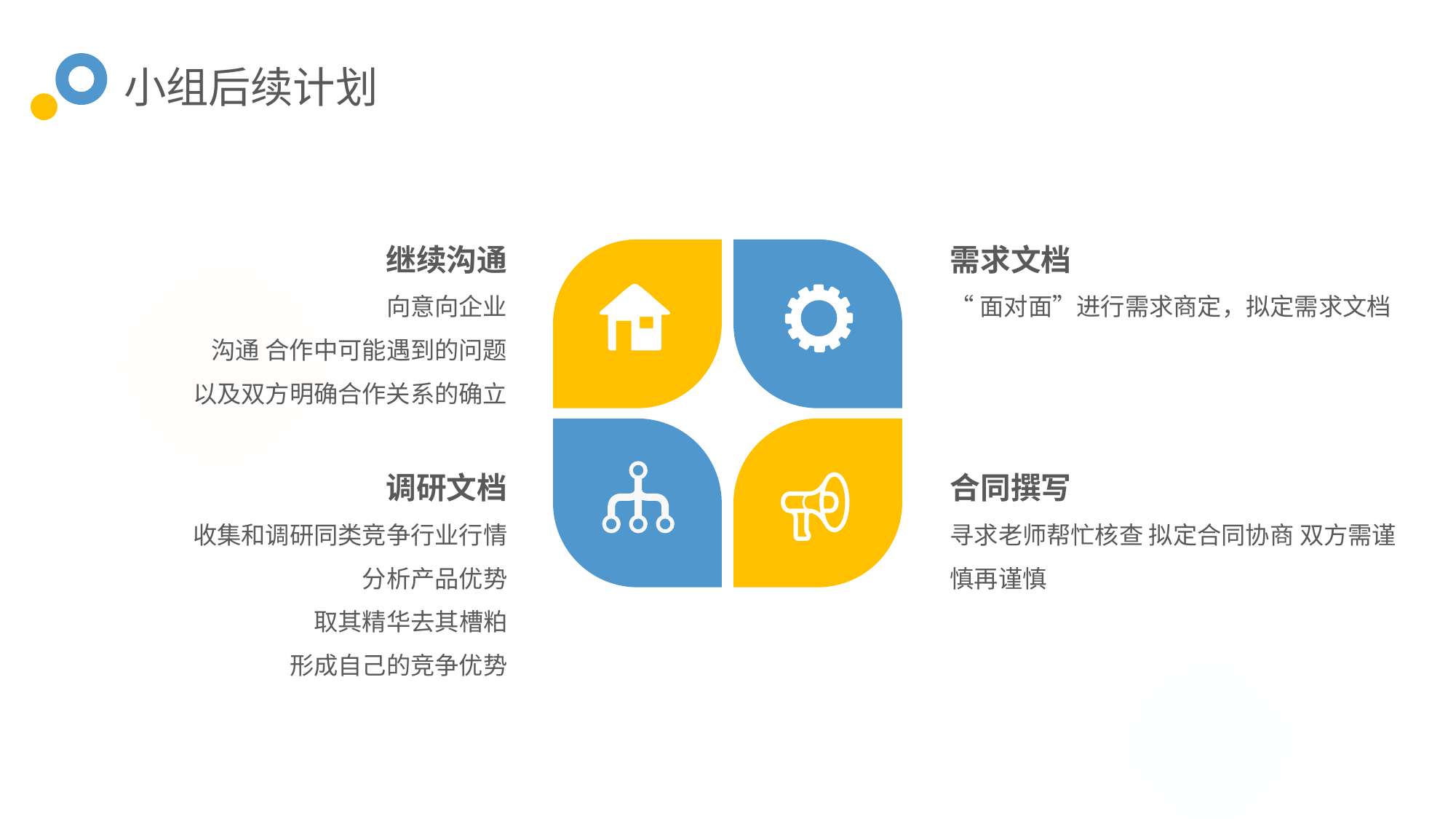

小组后续计划
继续沟通
向意向企业
沟通 合作中可能遇到的问题
以及双方明确合作关系的确立
需求文档
“面对面”进行需求商定，拟定需求文档

调研文档
收集和调研同类竞争行业行情
分析产品优势
取其精华去其槽粕
形成自己的竞争优势
合同撰写
寻求老师帮忙核查 拟定合同协商 双方需谨慎再谨慎